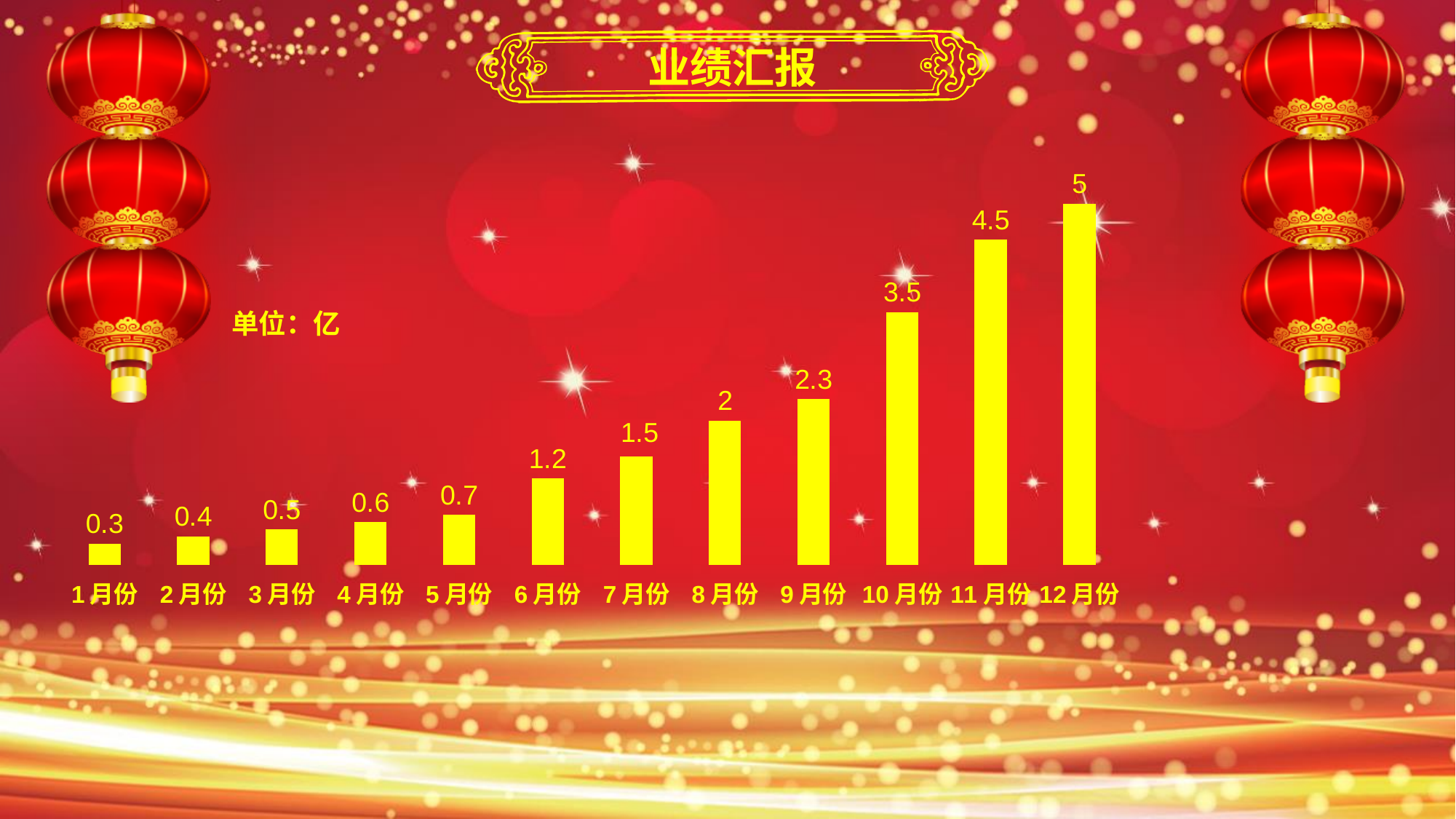

业绩汇报

### Chart

| Category | 系列 1 |
|---|---|
| 1月份 | 0.3 |
| 2月份 | 0.4 |
| 3月份 | 0.5 |
| 4月份 | 0.6 |
| 5月份 | 0.7 |
| 6月份 | 1.2 |
| 7月份 | 1.5 |
| 8月份 | 2.0 |
| 9月份 | 2.3 |
| 10月份 | 3.5 |
| 11月份 | 4.5 |
| 12月份 | 5.0 |
单位：亿